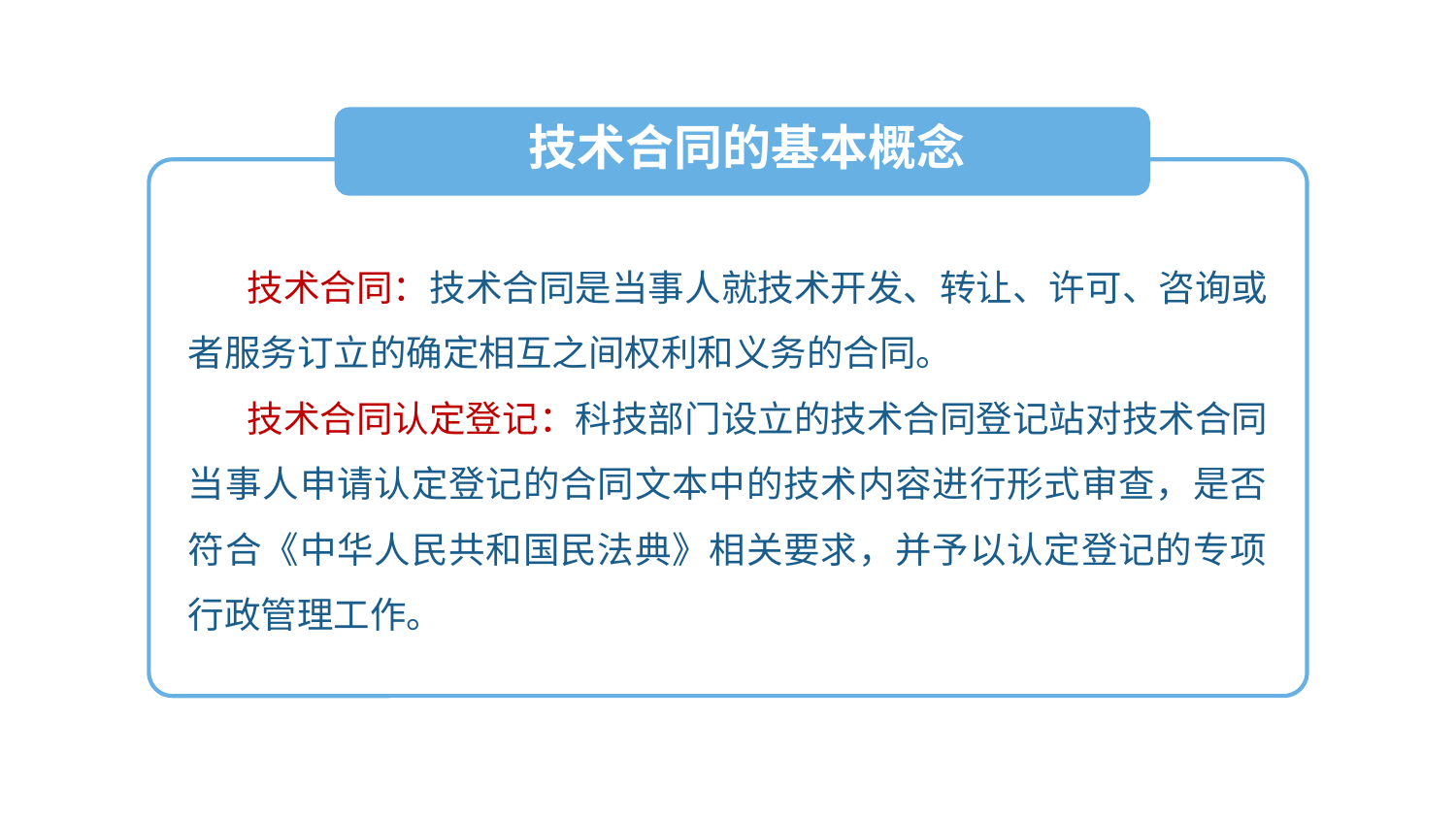

技术合同的基本概念

      技术合同：技术合同是当事人就技术开发、转让、许可、咨询或者服务订立的确定相互之间权利和义务的合同。
      技术合同认定登记：科技部门设立的技术合同登记站对技术合同当事人申请认定登记的合同文本中的技术内容进行形式审查，是否符合《中华人民共和国民法典》相关要求，并予以认定登记的专项行政管理工作。